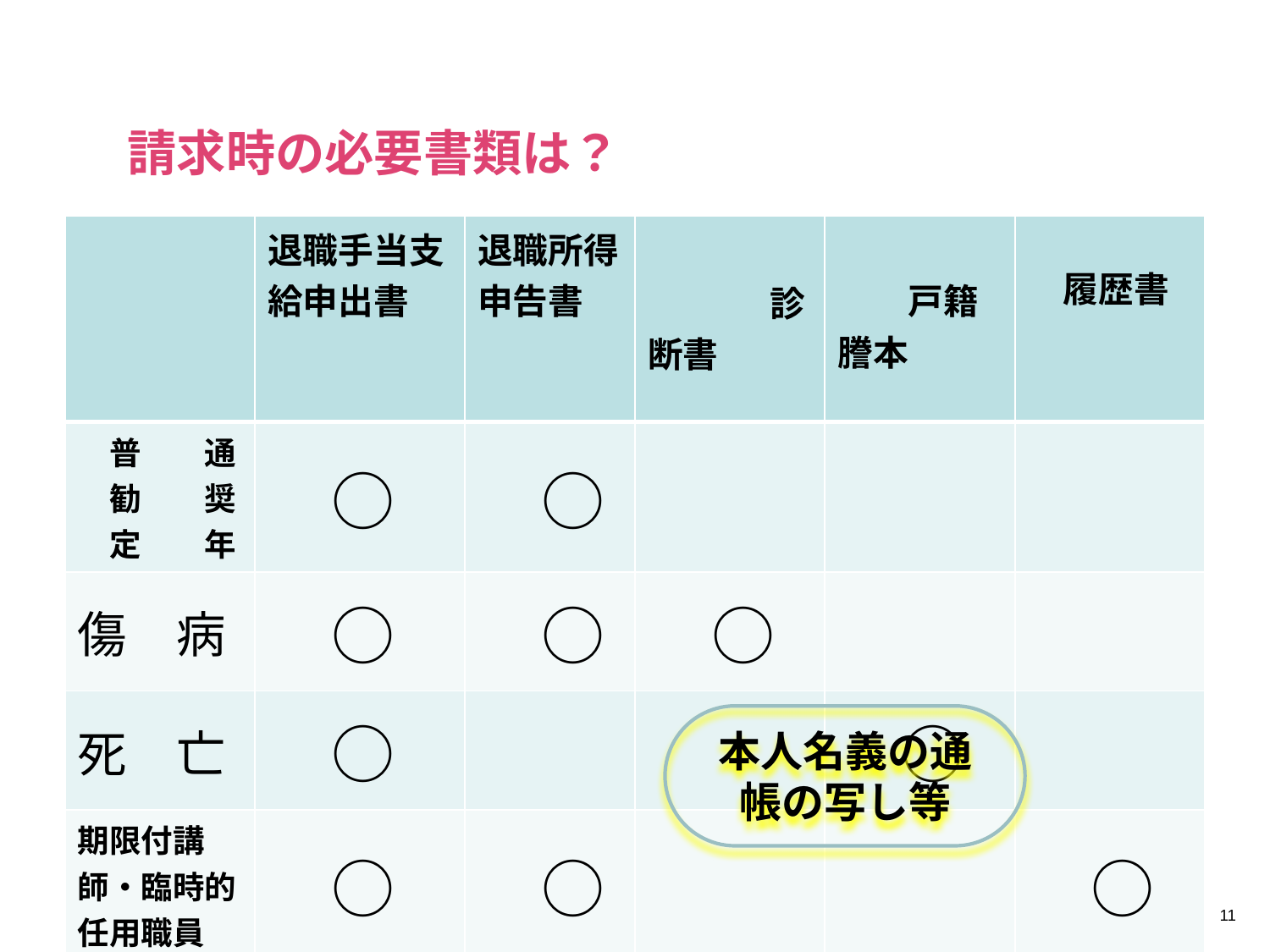

請求時の必要書類は？
|  | 退職手当支給申出書 | 退職所得申告書 | 診断書 | 戸籍謄本 | 履歴書 |
| --- | --- | --- | --- | --- | --- |
| 普　　通 　勧　　奨 　定　　年 | ○ | ○ |  |  |  |
| 傷　病 | ○ | ○ | ○ |  |  |
| 死　亡 | ○ |  |  | ○ |  |
| 期限付講師・臨時的任用職員 | ○ | ○ |  |  | ○ |

本人名義の通帳の写し等

11